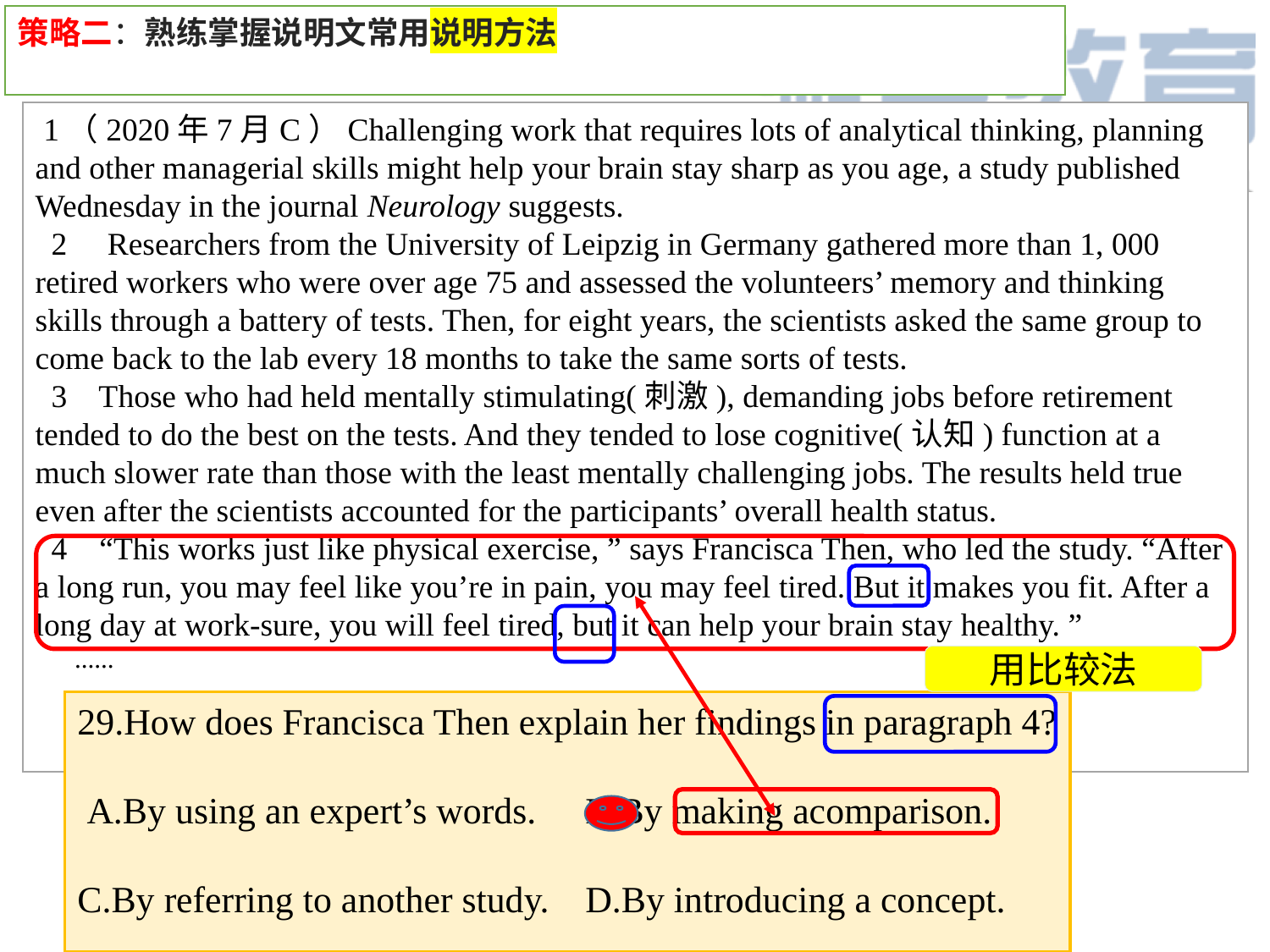

策略二：熟练掌握说明文常用说明方法

 1（2020年7月C）Challenging work that requires lots of analytical thinking, planning and other managerial skills might help your brain stay sharp as you age, a study published Wednesday in the journal Neurology suggests.
  2     Researchers from the University of Leipzig in Germany gathered more than 1, 000 retired workers who were over age 75 and assessed the volunteers’ memory and thinking skills through a battery of tests. Then, for eight years, the scientists asked the same group to come back to the lab every 18 months to take the same sorts of tests.
  3    Those who had held mentally stimulating(刺激), demanding jobs before retirement tended to do the best on the tests. And they tended to lose cognitive(认知) function at a much slower rate than those with the least mentally challenging jobs. The results held true even after the scientists accounted for the participants’ overall health status.
  4    “This works just like physical exercise, ” says Francisca Then, who led the study. “After a long run, you may feel like you’re in pain, you may feel tired. But it makes you fit. After a long day at work-sure, you will feel tired, but it can help your brain stay healthy. ”
      ......

用比较法
29.How does Francisca Then explain her findings in paragraph 4?

 A.By using an expert’s words.	B.By making acomparison.

C.By referring to another study.	D.By introducing a concept.